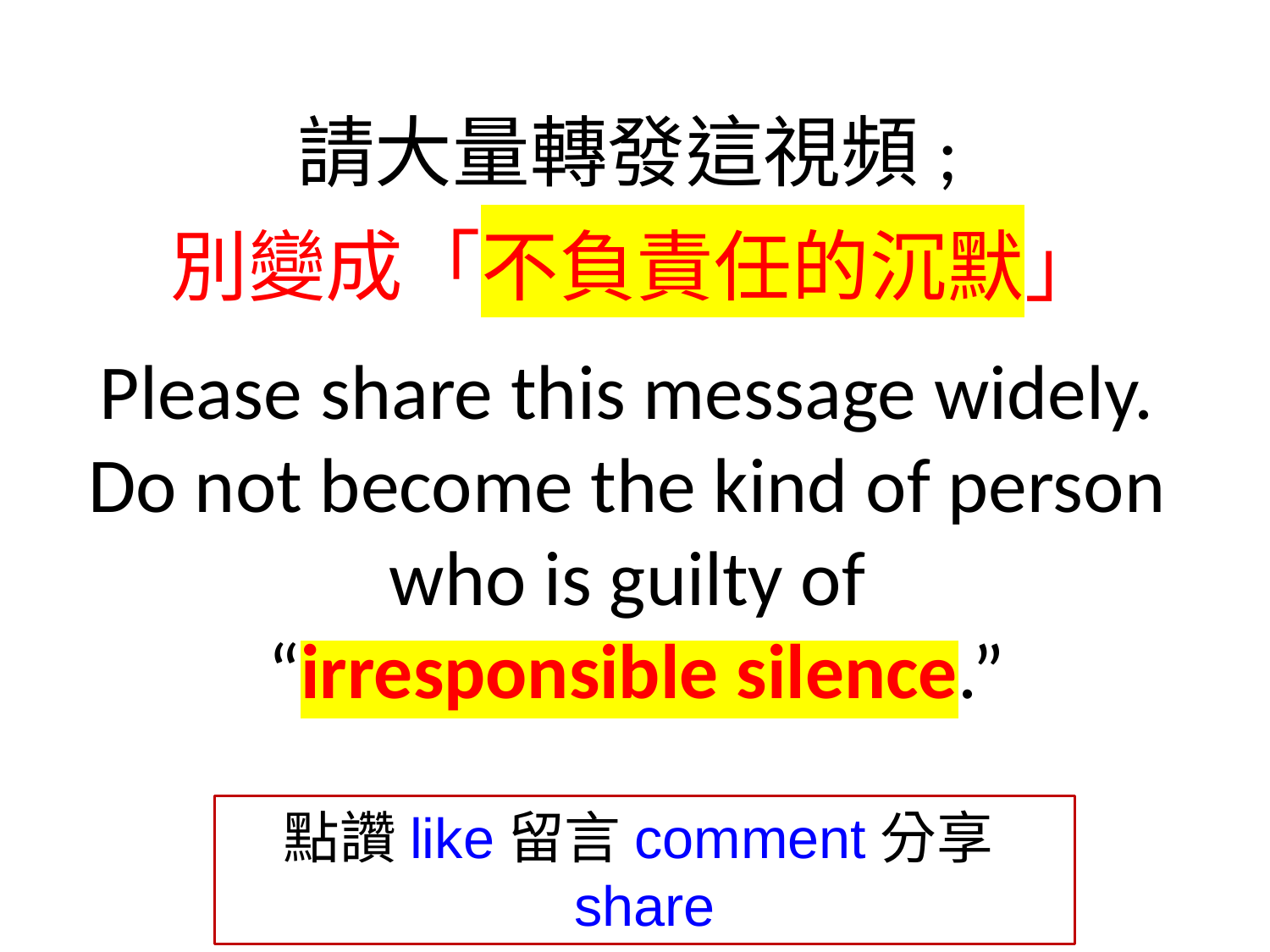

請大量轉發這視頻;
別變成「不負責任的沉默」
Please share this message widely.
Do not become the kind of person
who is guilty of
“irresponsible silence.”

點讚like留言comment分享share